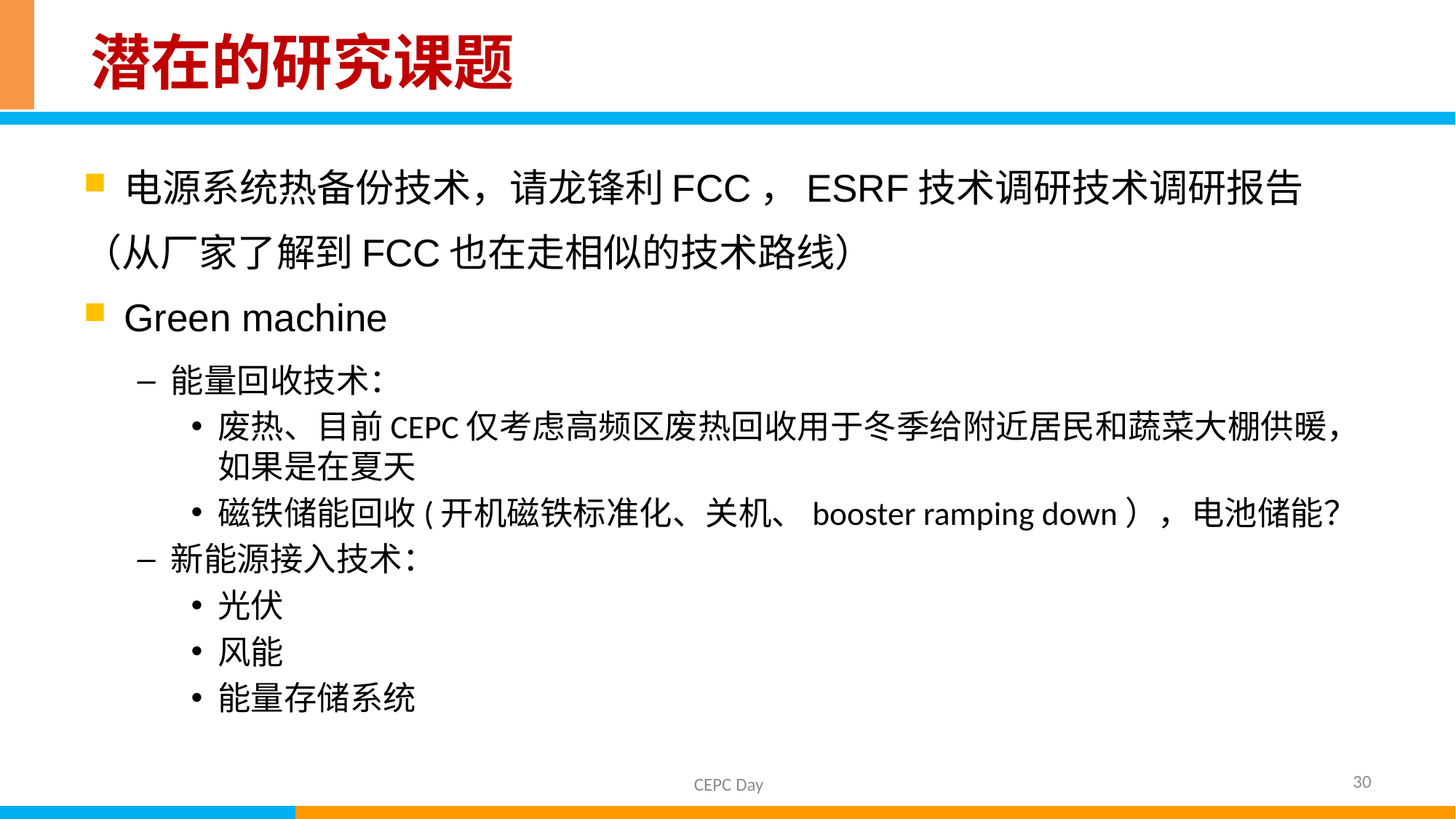

# 潜在的研究课题
电源系统热备份技术，请龙锋利FCC，ESRF技术调研技术调研报告
（从厂家了解到FCC也在走相似的技术路线）
Green machine
能量回收技术：
废热、目前CEPC仅考虑高频区废热回收用于冬季给附近居民和蔬菜大棚供暖，如果是在夏天
磁铁储能回收(开机磁铁标准化、关机、booster ramping down），电池储能？
新能源接入技术：
光伏
风能
能量存储系统

30
CEPC Day